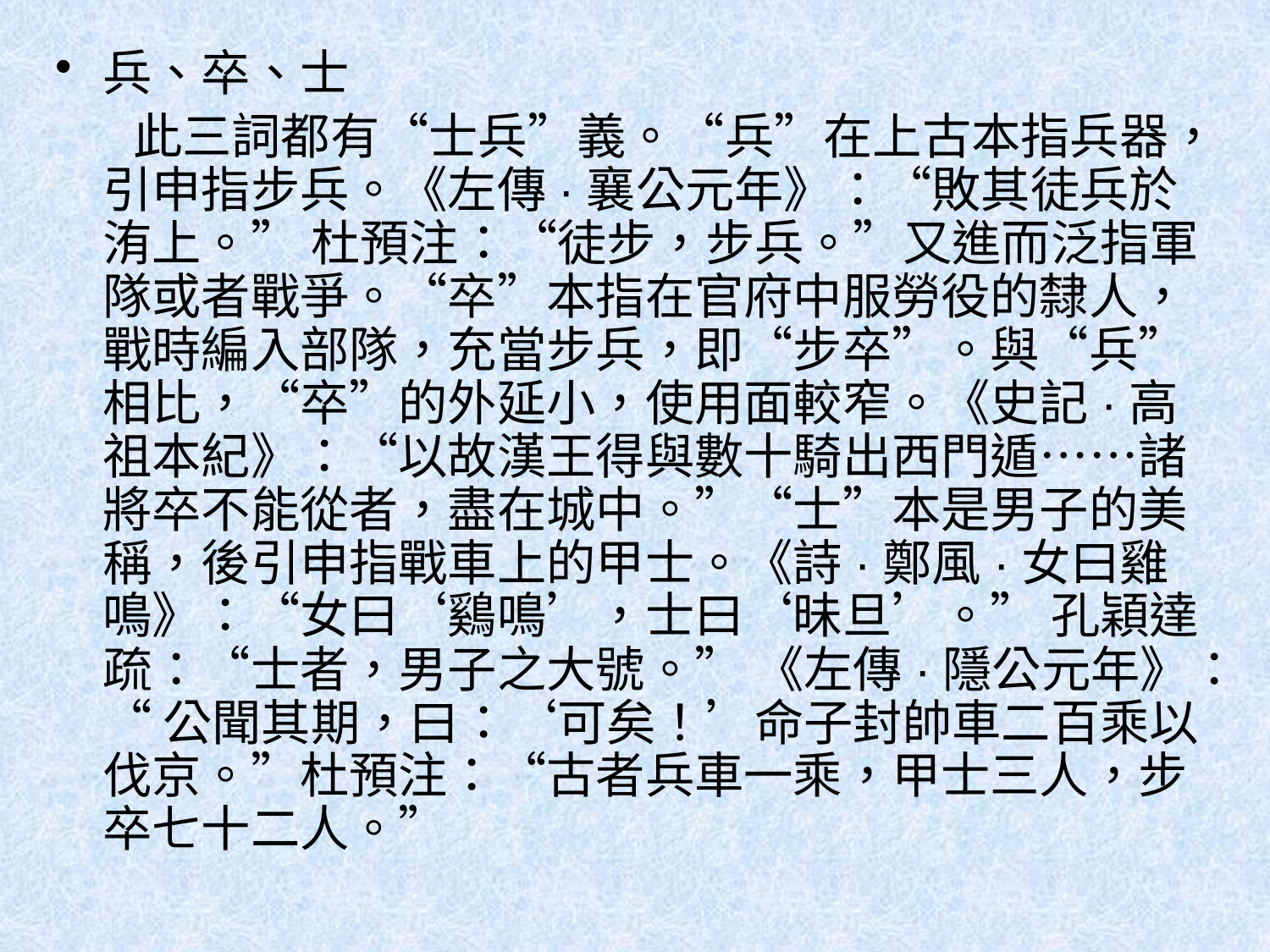

兵、卒、士
      此三詞都有“士兵”義。“兵”在上古本指兵器，引申指步兵。《左傳·襄公元年》：“敗其徒兵於洧上。” 杜預注：“徒步，步兵。”又進而泛指軍隊或者戰爭。“卒”本指在官府中服勞役的隸人，戰時編入部隊，充當步兵，即“步卒”。與“兵”相比，“卒”的外延小，使用面較窄。《史記·高祖本紀》：“以故漢王得與數十騎出西門遁……諸將卒不能從者，盡在城中。”“士”本是男子的美稱，後引申指戰車上的甲士。《詩·鄭風·女曰雞鳴》：“女曰‘鷄鳴’，士曰‘昧旦’。” 孔穎達疏：“士者，男子之大號。” 《左傳·隱公元年》：“ 公聞其期，曰：‘可矣！’命子封帥車二百乘以伐京。”杜預注：“古者兵車一乘，甲士三人，步卒七十二人。”